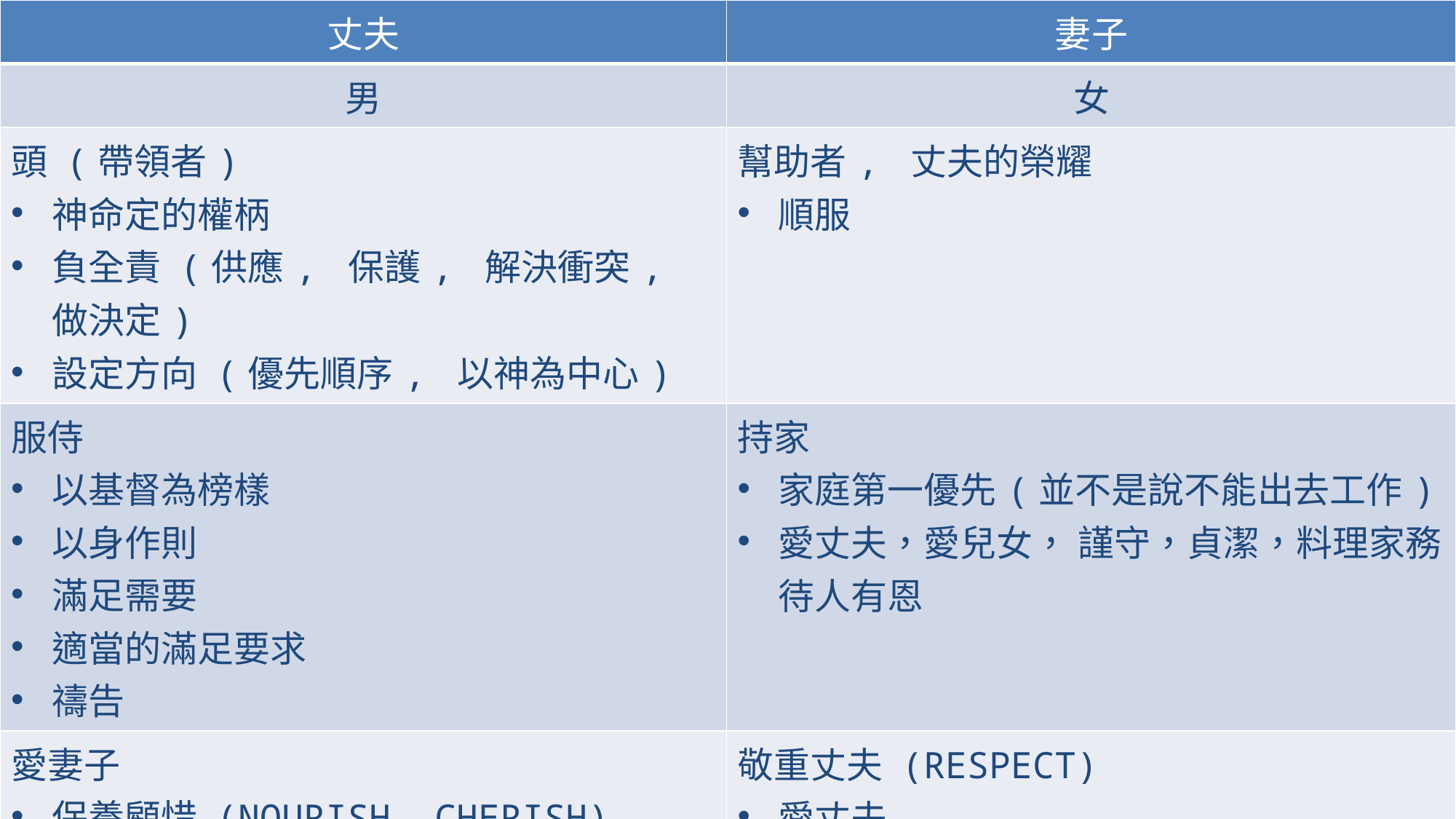

| 丈夫 | 妻子 |
| --- | --- |
| 男 | 女 |
| 頭 (帶領者) 神命定的權柄 負全責 (供應, 保護, 解決衝突, 做決定) 設定方向 (優先順序, 以神為中心) | 幫助者, 丈夫的榮耀 順服 |
| 服侍 以基督為榜樣 以身作則 滿足需要 適當的滿足要求 禱告 | 持家 家庭第一優先(並不是說不能出去工作) 愛丈夫，愛兒女， 謹守，貞潔，料理家務，待人有恩 |
| 愛妻子 保養顧惜 (NOURISH, CHERISH) 敬重 (HONOR) | 敬重丈夫 (RESPECT) 愛丈夫 裡面存著長久溫柔、安靜的心 |
| 8 總而言之，你們都要同心，彼此體恤，相愛如弟兄，存慈憐謙卑的心。 9 不以惡報惡、以辱罵還辱罵，倒要祝福，因你們是為此蒙召，好叫你們承受福氣。彼得前書3 |  |
#